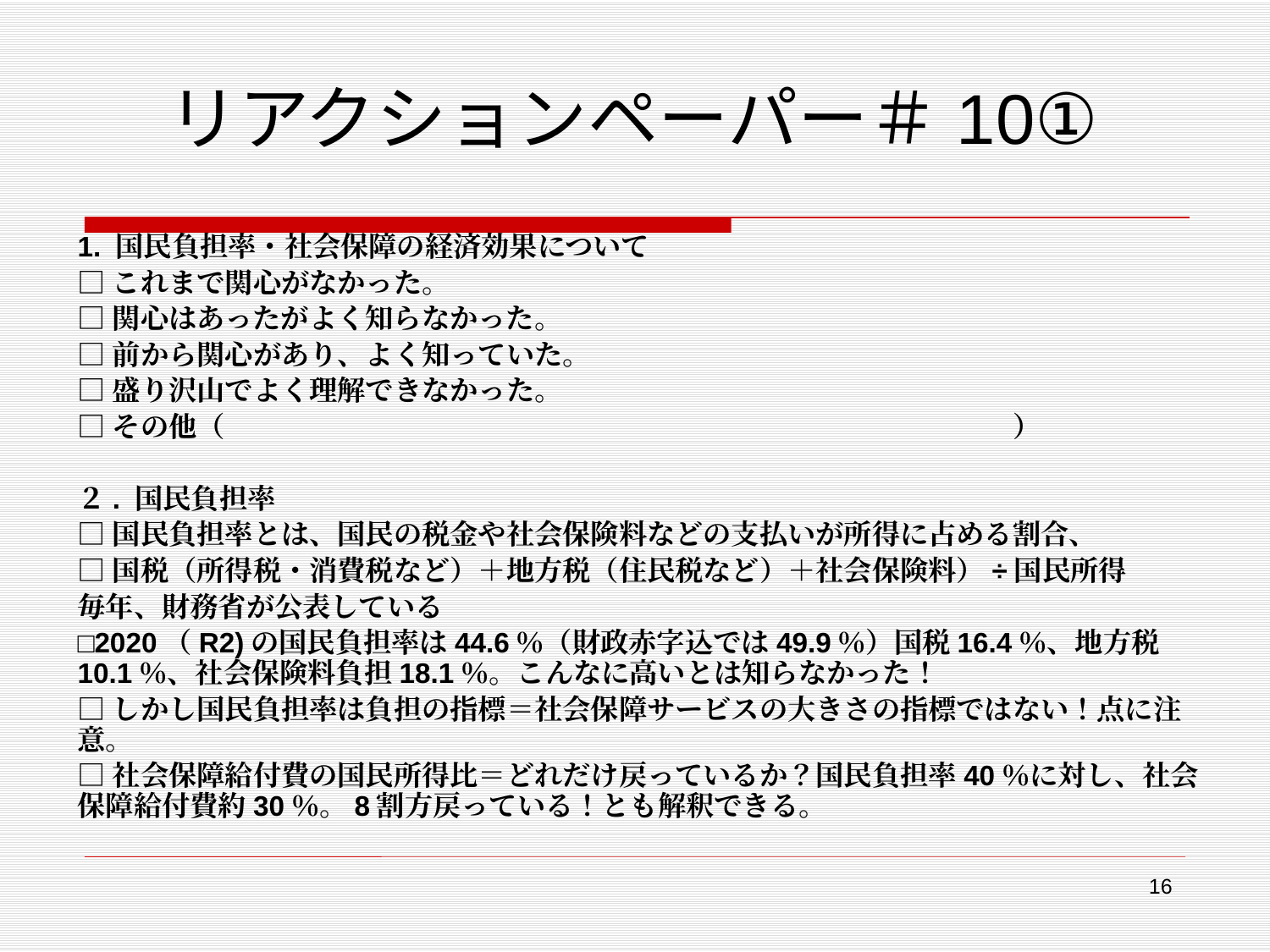

# リアクションペーパー＃10①
1. 国民負担率・社会保障の経済効果について
□これまで関心がなかった。
□関心はあったがよく知らなかった。
□前から関心があり、よく知っていた。
□盛り沢山でよく理解できなかった。
□その他（　　　　　　　　　　　　　　　　　　　　　　　　　　　　）

２. 国民負担率
□国民負担率とは、国民の税金や社会保険料などの支払いが所得に占める割合、
□国税（所得税・消費税など）＋地方税（住民税など）＋社会保険料）÷国民所得
毎年、財務省が公表している
□2020（R2)の国民負担率は44.6％（財政赤字込では49.9％）国税16.4％、地方税10.1％、社会保険料負担18.1％。こんなに高いとは知らなかった！
□しかし国民負担率は負担の指標＝社会保障サービスの大きさの指標ではない！点に注意。
□社会保障給付費の国民所得比＝どれだけ戻っているか？国民負担率40％に対し、社会保障給付費約30％。8割方戻っている！とも解釈できる。

16